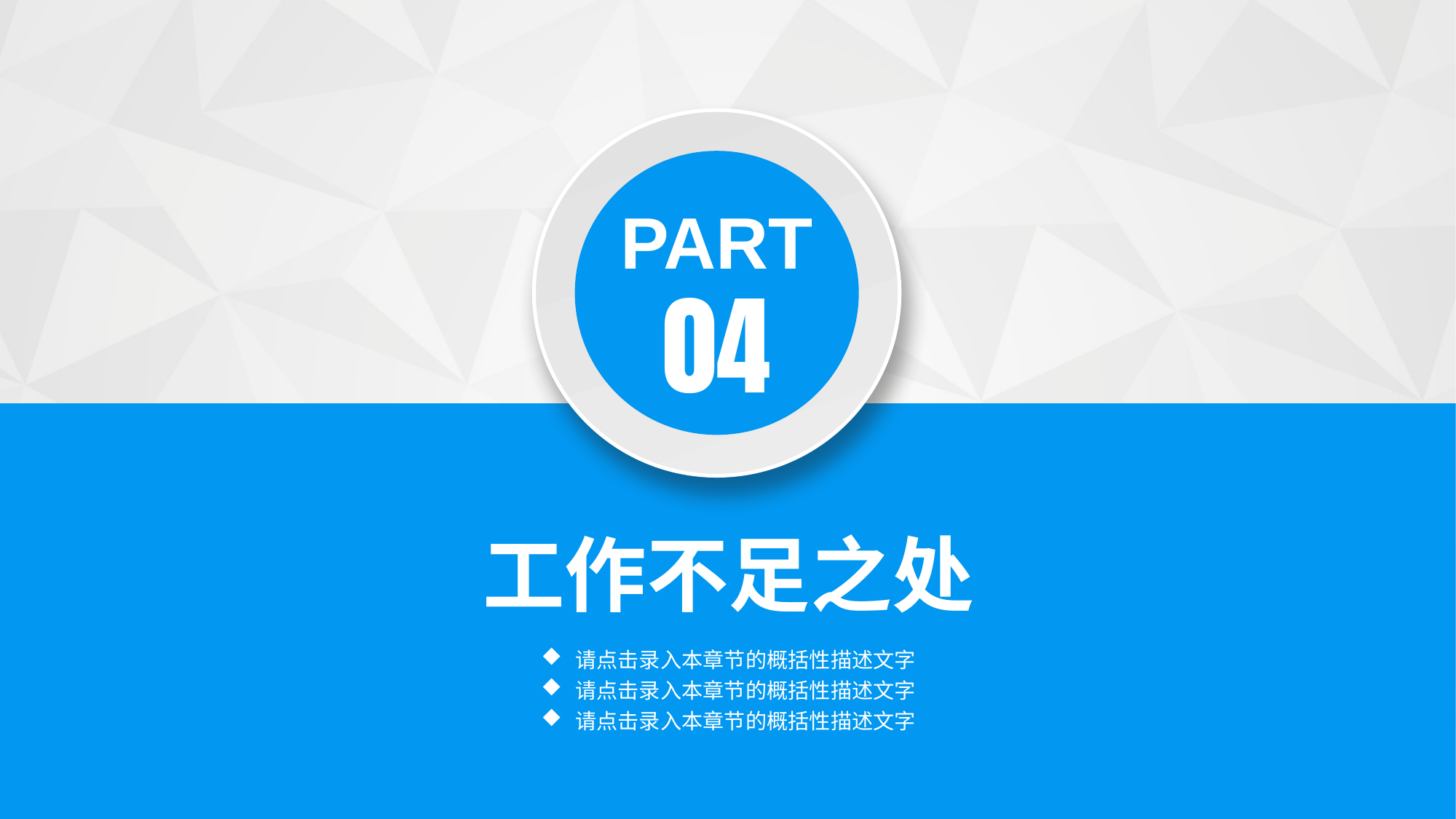

PART
04

工作不足之处
请点击录入本章节的概括性描述文字
请点击录入本章节的概括性描述文字
请点击录入本章节的概括性描述文字